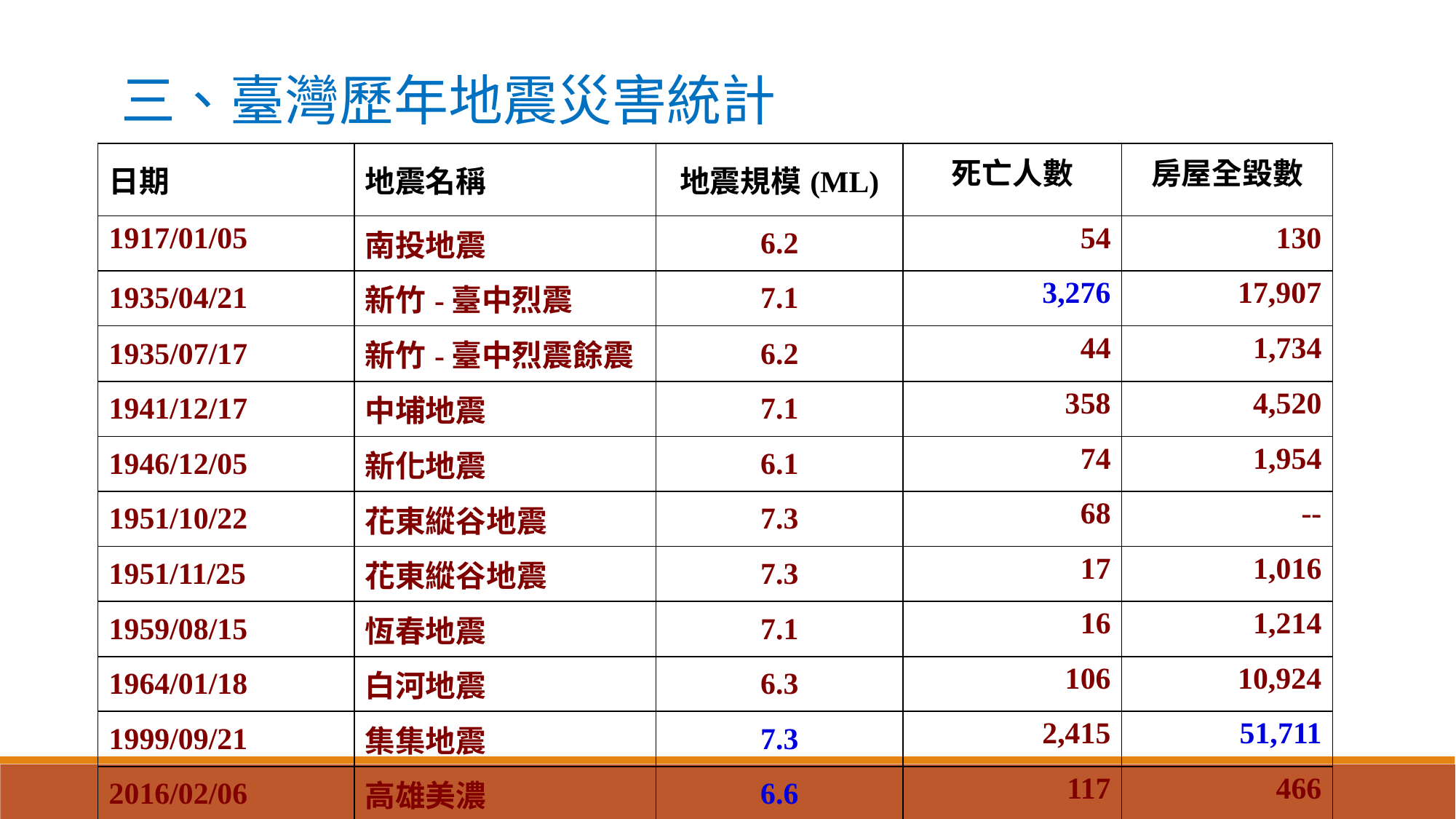

三、臺灣歷年地震災害統計
| 日期 | 地震名稱 | 地震規模(ML) | 死亡人數 | 房屋全毀數 |
| --- | --- | --- | --- | --- |
| 1917/01/05 | 南投地震 | 6.2 | 54 | 130 |
| 1935/04/21 | 新竹-臺中烈震 | 7.1 | 3,276 | 17,907 |
| 1935/07/17 | 新竹-臺中烈震餘震 | 6.2 | 44 | 1,734 |
| 1941/12/17 | 中埔地震 | 7.1 | 358 | 4,520 |
| 1946/12/05 | 新化地震 | 6.1 | 74 | 1,954 |
| 1951/10/22 | 花東縱谷地震 | 7.3 | 68 | -- |
| 1951/11/25 | 花東縱谷地震 | 7.3 | 17 | 1,016 |
| 1959/08/15 | 恆春地震 | 7.1 | 16 | 1,214 |
| 1964/01/18 | 白河地震 | 6.3 | 106 | 10,924 |
| 1999/09/21 | 集集地震 | 7.3 | 2,415 | 51,711 |
| 2016/02/06 | 高雄美濃 | 6.6 | 117 | 466 |